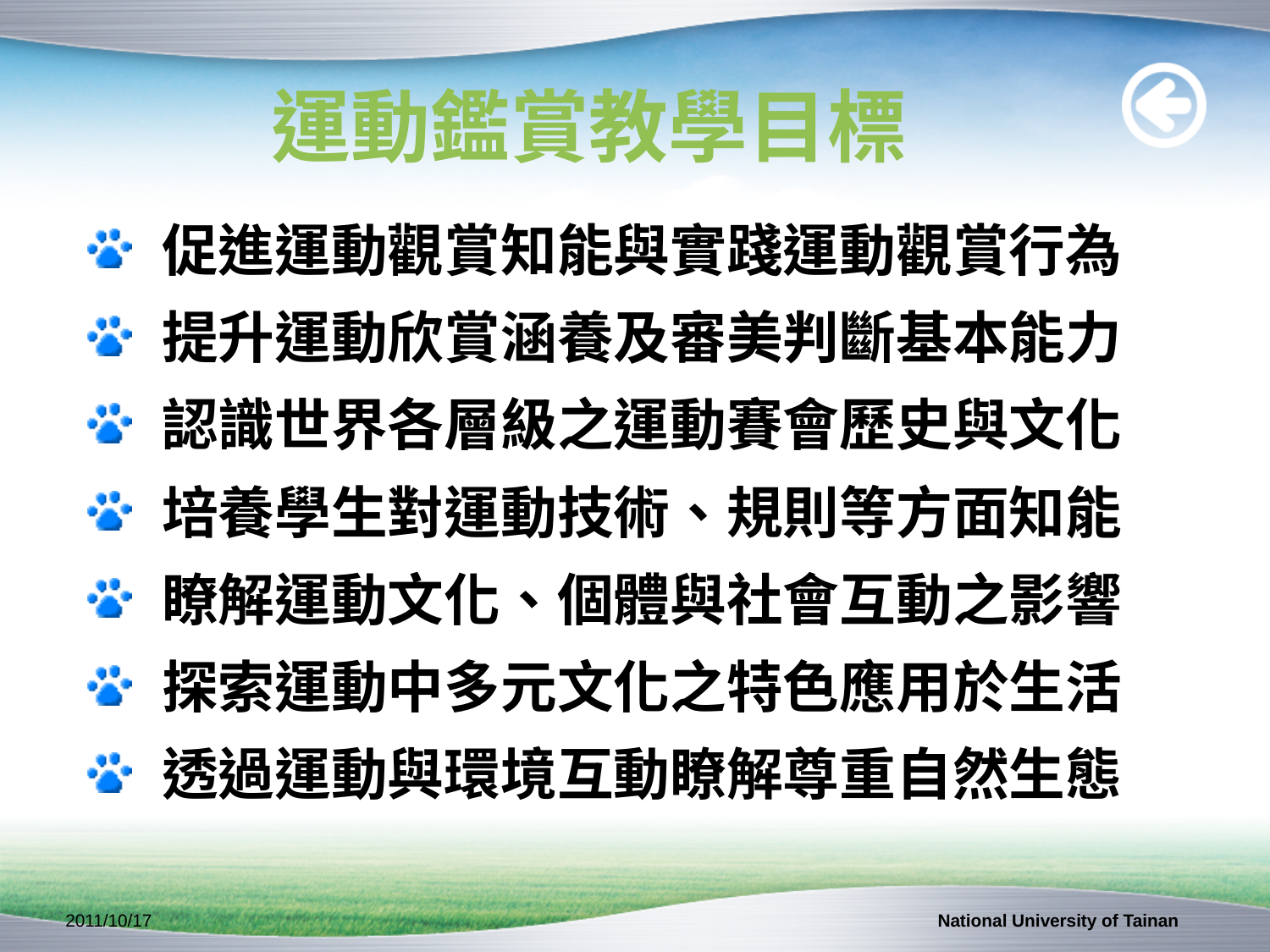

運動鑑賞教學目標
促進運動觀賞知能與實踐運動觀賞行為
提升運動欣賞涵養及審美判斷基本能力
認識世界各層級之運動賽會歷史與文化
培養學生對運動技術、規則等方面知能
瞭解運動文化、個體與社會互動之影響
探索運動中多元文化之特色應用於生活
透過運動與環境互動瞭解尊重自然生態
2011/10/17
National University of Tainan